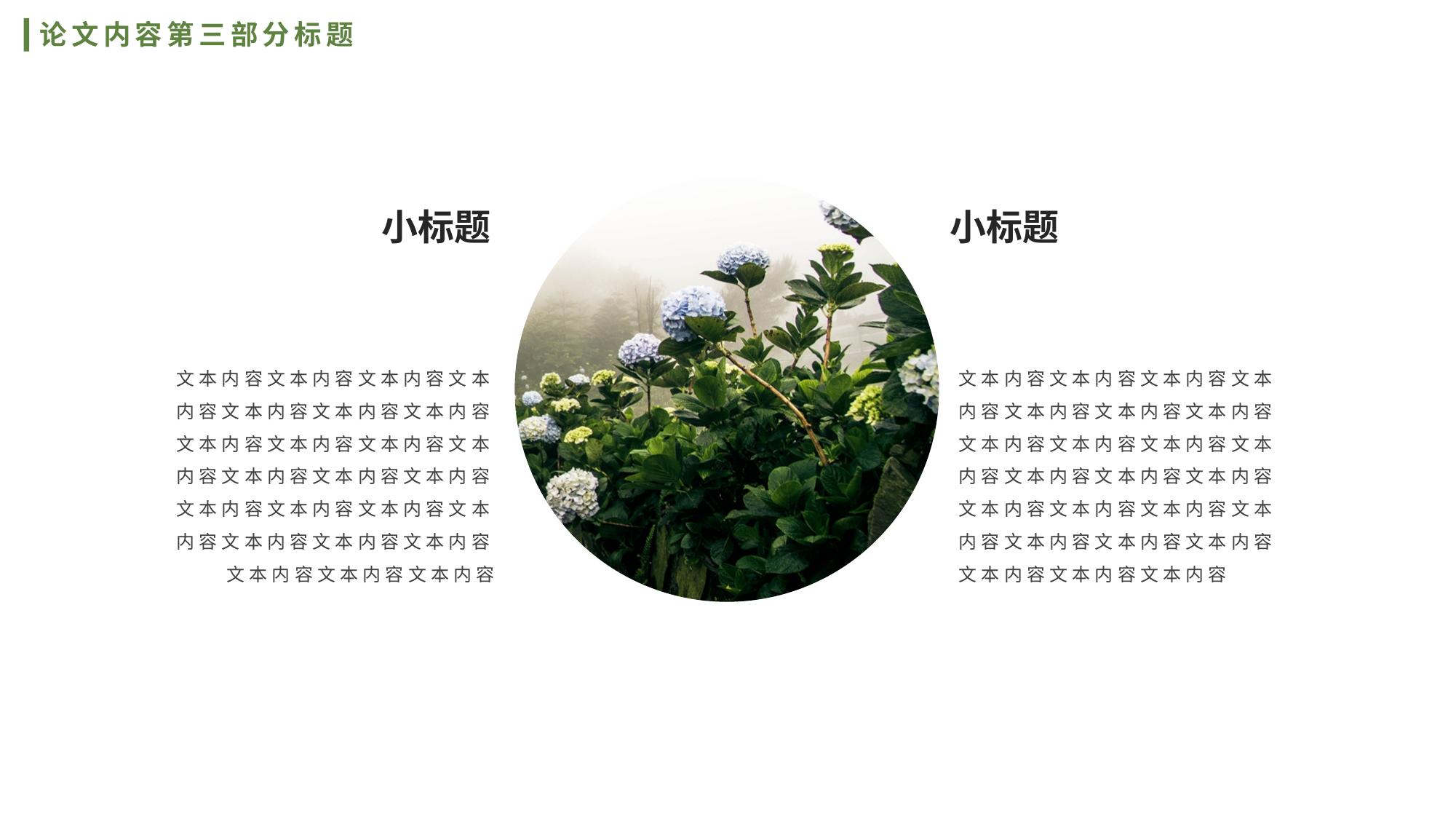

论文内容第三部分标题

小标题
小标题

文本内容文本内容文本内容文本内容文本内容文本内容文本内容文本内容文本内容文本内容文本内容文本内容文本内容文本内容文本内容文本内容文本内容文本内容文本内容文本内容文本内容文本内容文本内容文本内容
文本内容文本内容文本内容文本内容文本内容文本内容文本内容文本内容文本内容文本内容文本内容文本内容文本内容文本内容文本内容文本内容文本内容文本内容文本内容文本内容文本内容文本内容文本内容文本内容